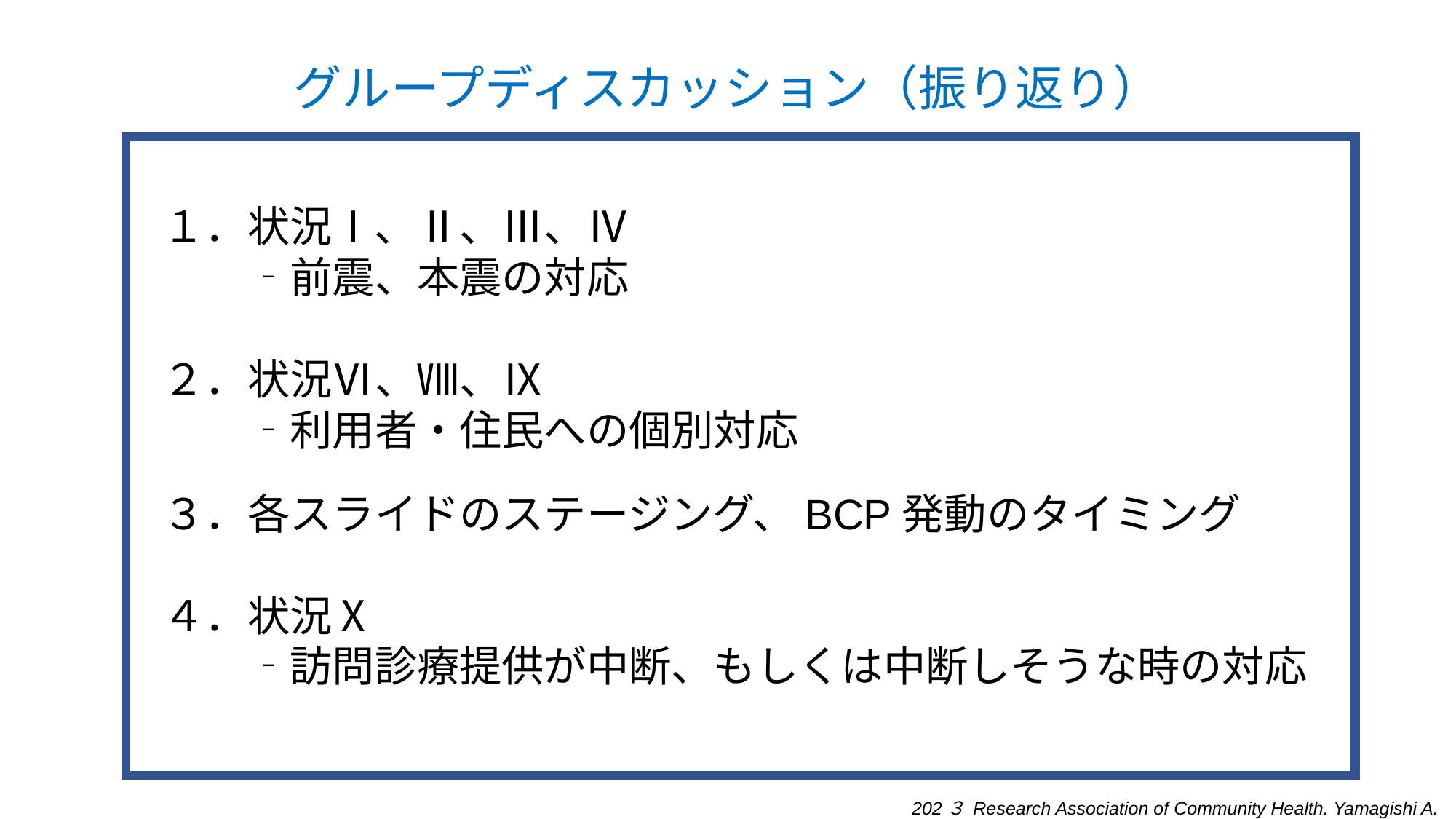

# グループディスカッション（振り返り）

１．状況Ⅰ、Ⅱ、Ⅲ、Ⅳ
　　‐前震、本震の対応

２．状況Ⅵ、Ⅷ、Ⅸ
　　‐利用者・住民への個別対応

３．各スライドのステージング、BCP発動のタイミング

４．状況Ⅹ
　　‐訪問診療提供が中断、もしくは中断しそうな時の対応

202３ Research Association of Community Health. Yamagishi A.